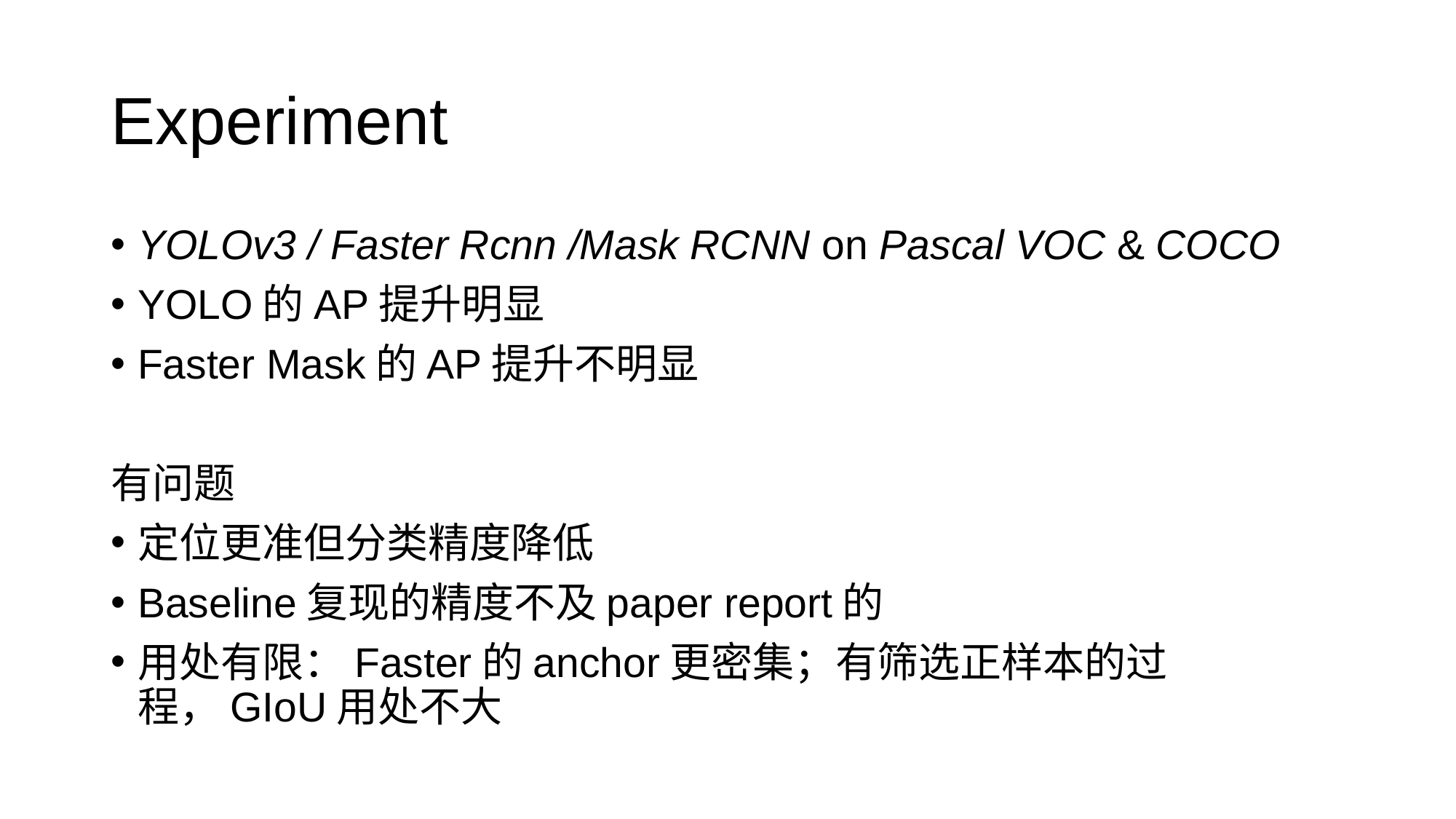

# Experiment
YOLOv3 / Faster Rcnn /Mask RCNN on Pascal VOC & COCO
YOLO的AP提升明显
Faster Mask的AP提升不明显

有问题
定位更准但分类精度降低
Baseline复现的精度不及paper report的
用处有限：Faster的anchor更密集；有筛选正样本的过程，GIoU用处不大